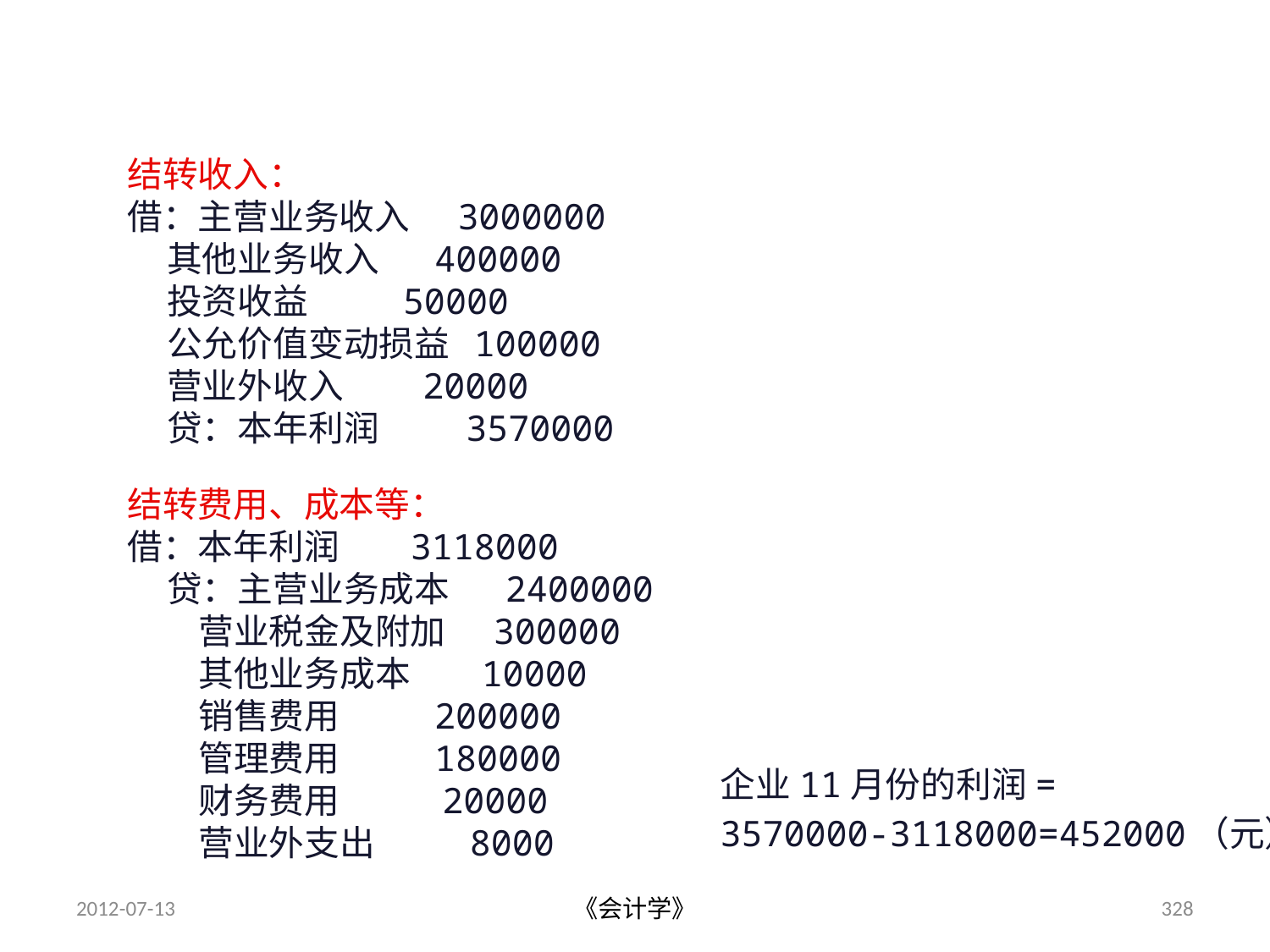

根据上述资料，企业月终应作如下会计分录：
结转收入：
借：主营业务收入     3000000
    其他业务收入      400000
    投资收益           50000
    公允价值变动损益  100000
    营业外收入         20000
    贷：本年利润          3570000
结转费用、成本等：
借：本年利润        3118000
    贷：主营业务成本      2400000
        营业税金及附加     300000
        其他业务成本        10000
        销售费用           200000
        管理费用           180000
        财务费用            20000
        营业外支出           8000
企业11月份的利润=
3570000-3118000=452000（元）
2012-07-13
《会计学》
328